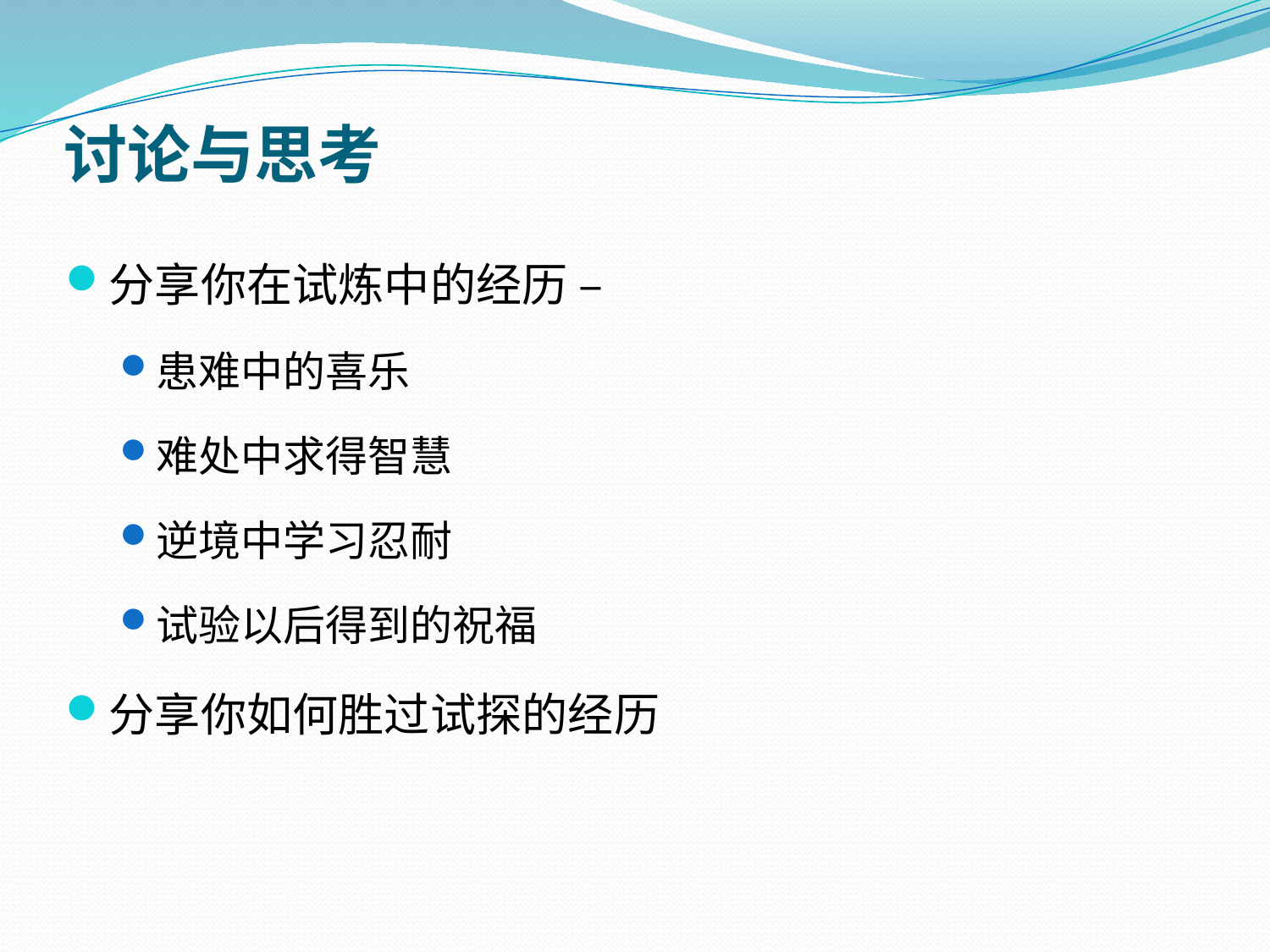

# 讨论与思考
分享你在试炼中的经历 –
患难中的喜乐
难处中求得智慧
逆境中学习忍耐
试验以后得到的祝福
分享你如何胜过试探的经历